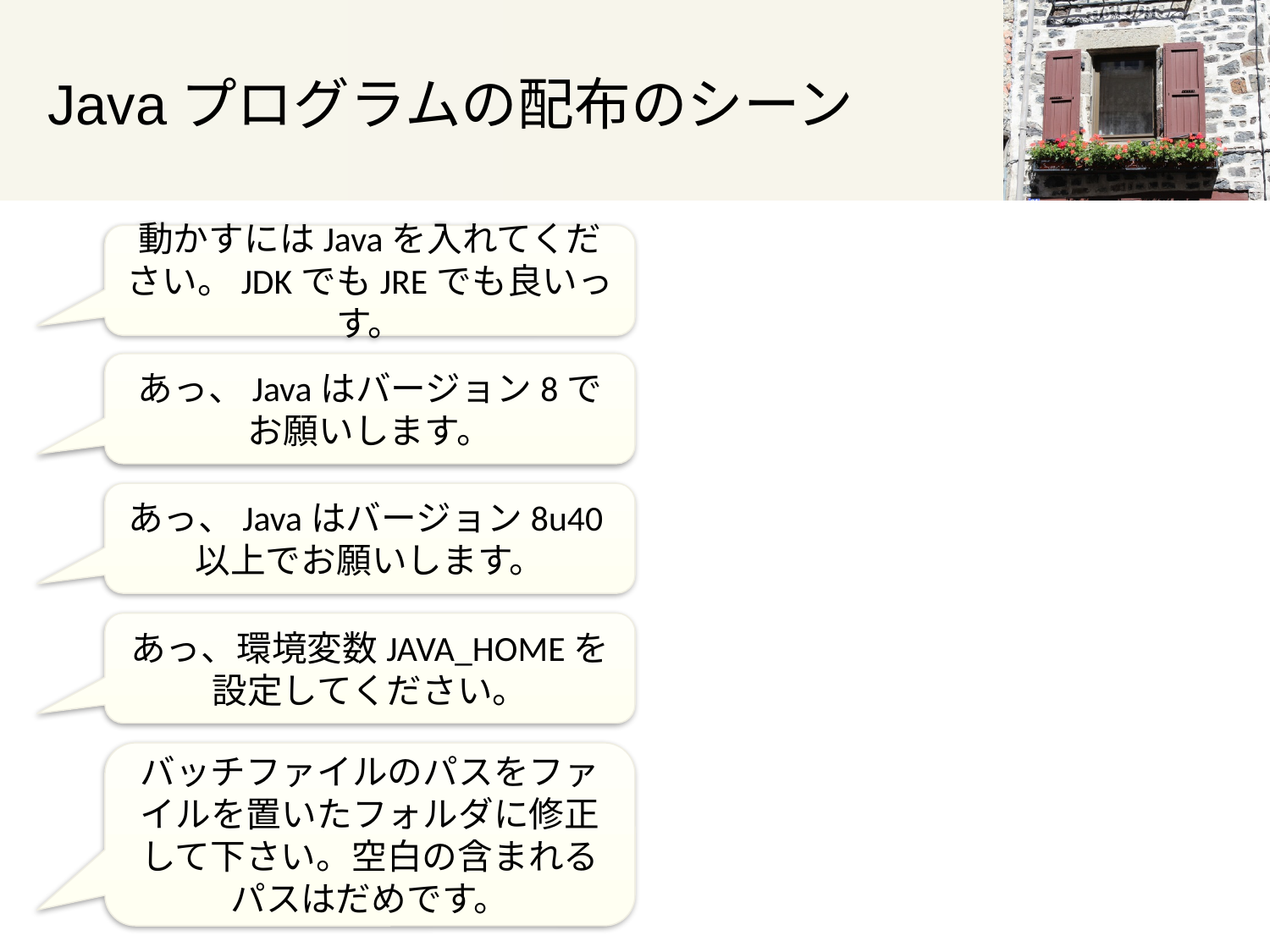

# Javaプログラムの配布のシーン
動かすにはJavaを入れてください。JDKでもJREでも良いっす。
あっ、Javaはバージョン8でお願いします。
あっ、Javaはバージョン8u40以上でお願いします。
あっ、環境変数JAVA_HOMEを設定してください。
バッチファイルのパスをファイルを置いたフォルダに修正して下さい。空白の含まれるパスはだめです。